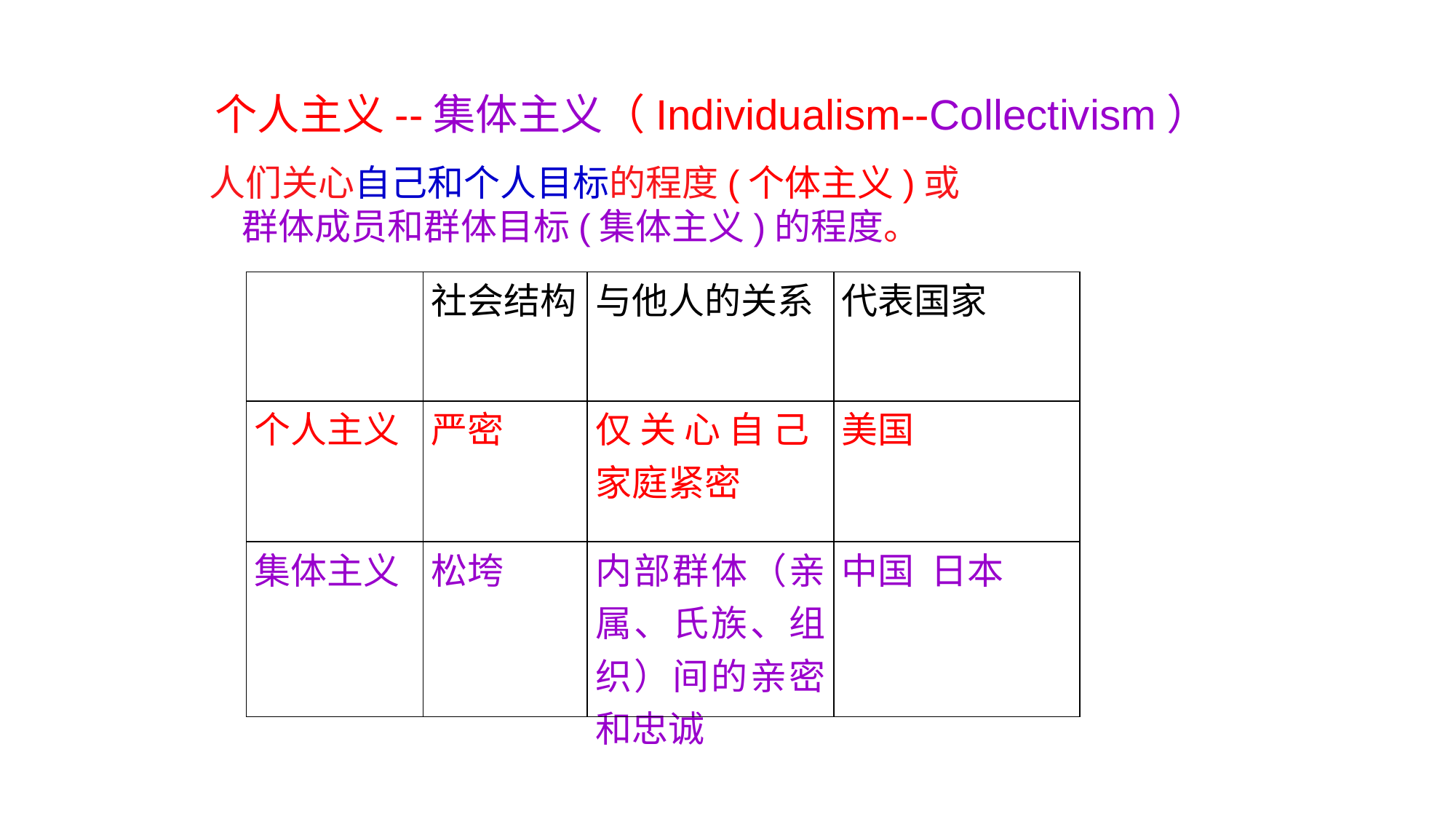

个人主义--集体主义（Individualism--Collectivism）
 人们关心自己和个人目标的程度(个体主义)或
     群体成员和群体目标(集体主义)的程度。

|  | 社会结构 | 与他人的关系 | 代表国家 |
| --- | --- | --- | --- |
| 个人主义 | 严密 | 仅关心自己 家庭紧密 | 美国 |
| 集体主义 | 松垮 | 内部群体（亲属、氏族、组织）间的亲密和忠诚 | 中国 日本 |